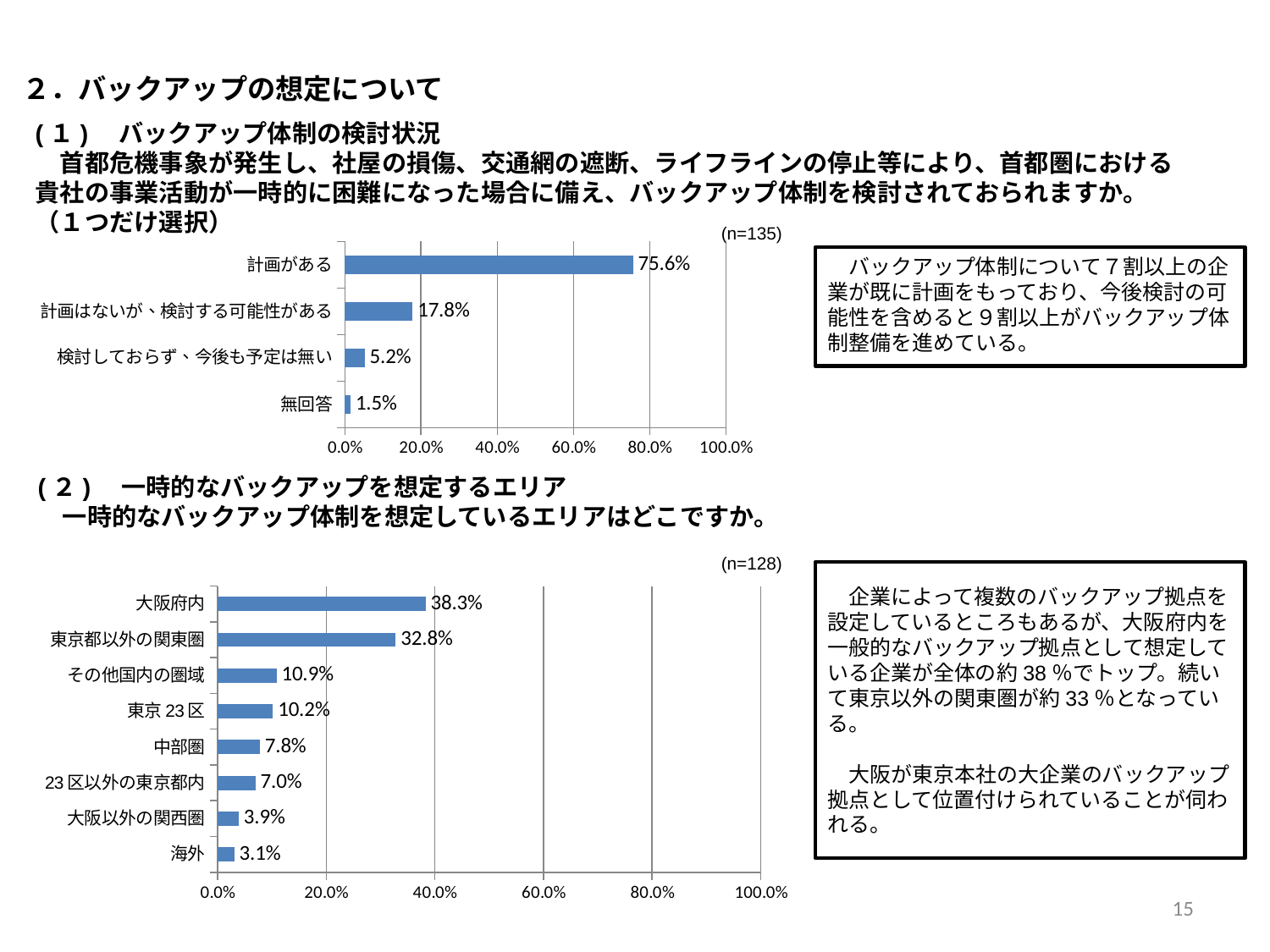

２．バックアップの想定について
(１)　バックアップ体制の検討状況
　首都危機事象が発生し、社屋の損傷、交通網の遮断、ライフラインの停止等により、首都圏における貴社の事業活動が一時的に困難になった場合に備え、バックアップ体制を検討されておられますか。（１つだけ選択）

### Chart

| Category |  |
|---|---|
| 無回答 | 0.015 |
| 検討しておらず、今後も予定は無い | 0.052 |
| 計画はないが、検討する可能性がある | 0.178 |
| 計画がある | 0.756 |
(n=135)
　バックアップ体制について７割以上の企業が既に計画をもっており、今後検討の可能性を含めると９割以上がバックアップ体制整備を進めている。
(２)　一時的なバックアップを想定するエリア
　一時的なバックアップ体制を想定しているエリアはどこですか。

### Chart

| Category |  |
|---|---|
| 海外 | 0.031 |
| 大阪以外の関西圏 | 0.039 |
| 23区以外の東京都内 | 0.07 |
| 中部圏 | 0.078 |
| 東京23区 | 0.102 |
| その他国内の圏域 | 0.109 |
| 東京都以外の関東圏 | 0.328 |
| 大阪府内 | 0.383 |
(n=128)
　企業によって複数のバックアップ拠点を設定しているところもあるが、大阪府内を一般的なバックアップ拠点として想定している企業が全体の約38％でトップ。続いて東京以外の関東圏が約33％となっている。

　大阪が東京本社の大企業のバックアップ拠点として位置付けられていることが伺われる。
15
現行のバックアップ体制
見直しの内容